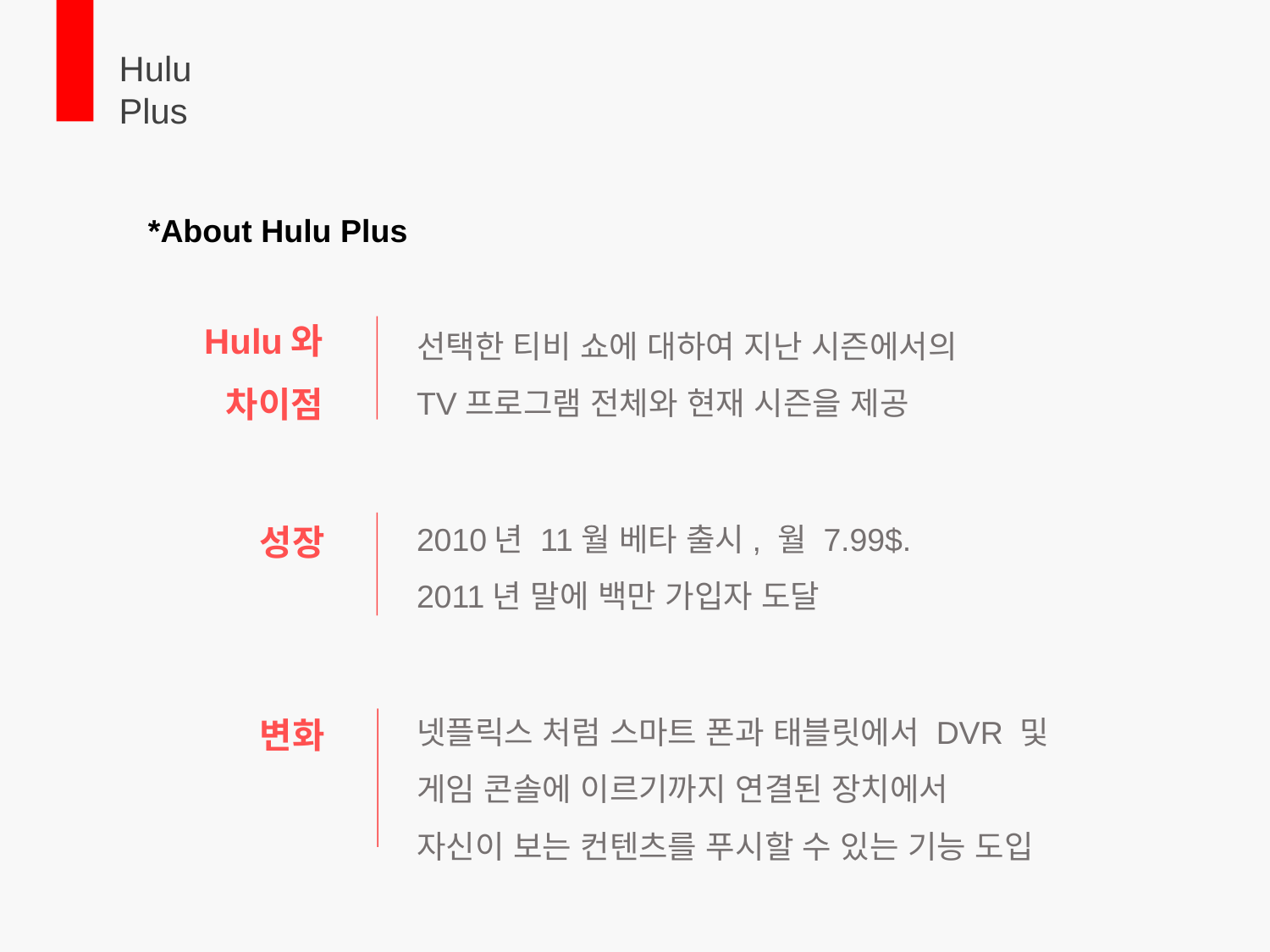

Hulu
Plus
*About Hulu Plus
Hulu와
차이점
선택한 티비 쇼에 대하여 지난 시즌에서의
TV프로그램 전체와 현재 시즌을 제공
성장
2010년 11월 베타 출시, 월 7.99$.
2011년 말에 백만 가입자 도달
변화
넷플릭스 처럼 스마트 폰과 태블릿에서 DVR 및
게임 콘솔에 이르기까지 연결된 장치에서
자신이 보는 컨텐츠를 푸시할 수 있는 기능 도입